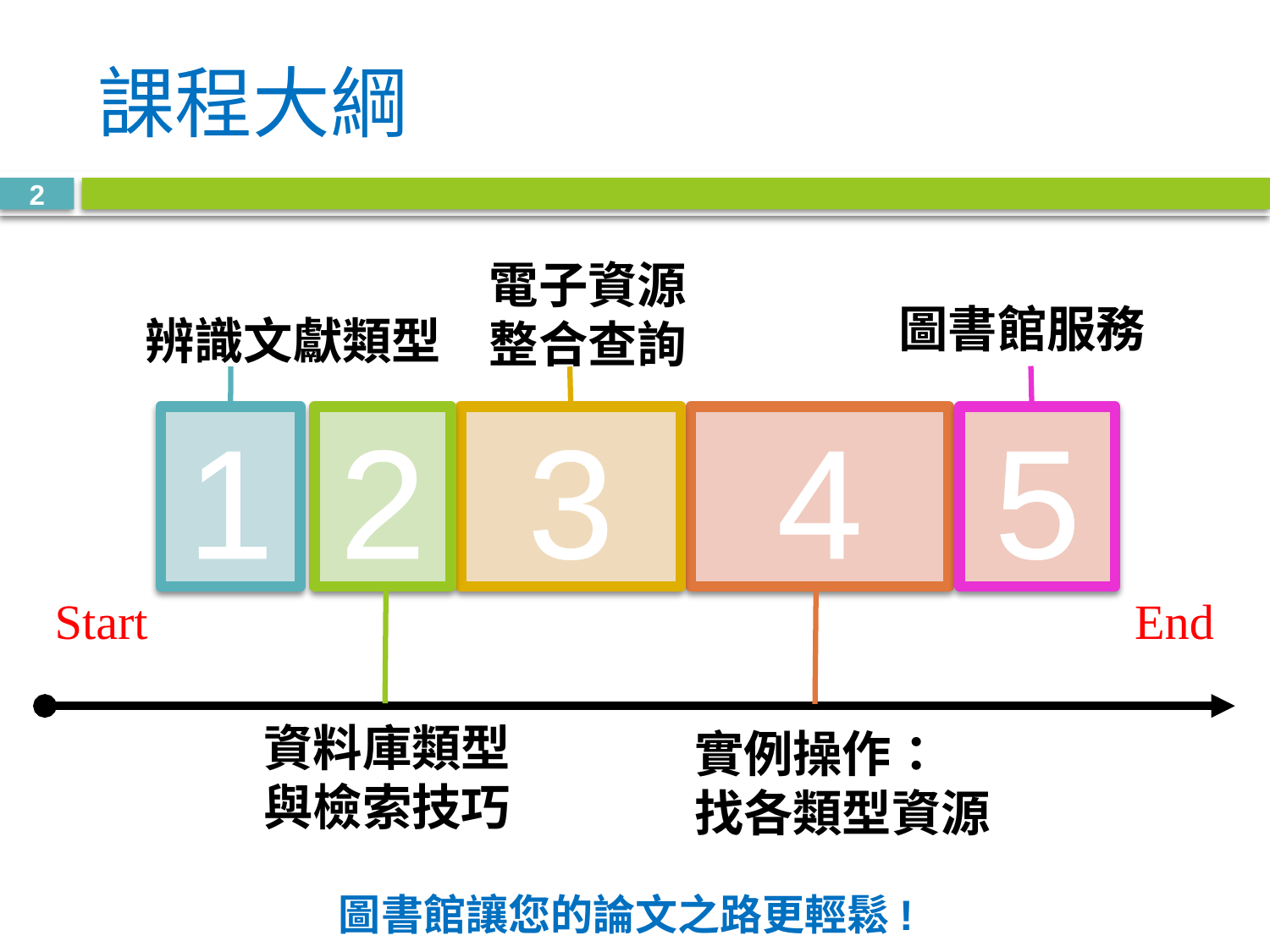

# 課程大綱
2
電子資源
整合查詢
圖書館服務
辨識文獻類型
1
2
3
4
5
Start
End
資料庫類型
與檢索技巧
實例操作：
找各類型資源
圖書館讓您的論文之路更輕鬆!